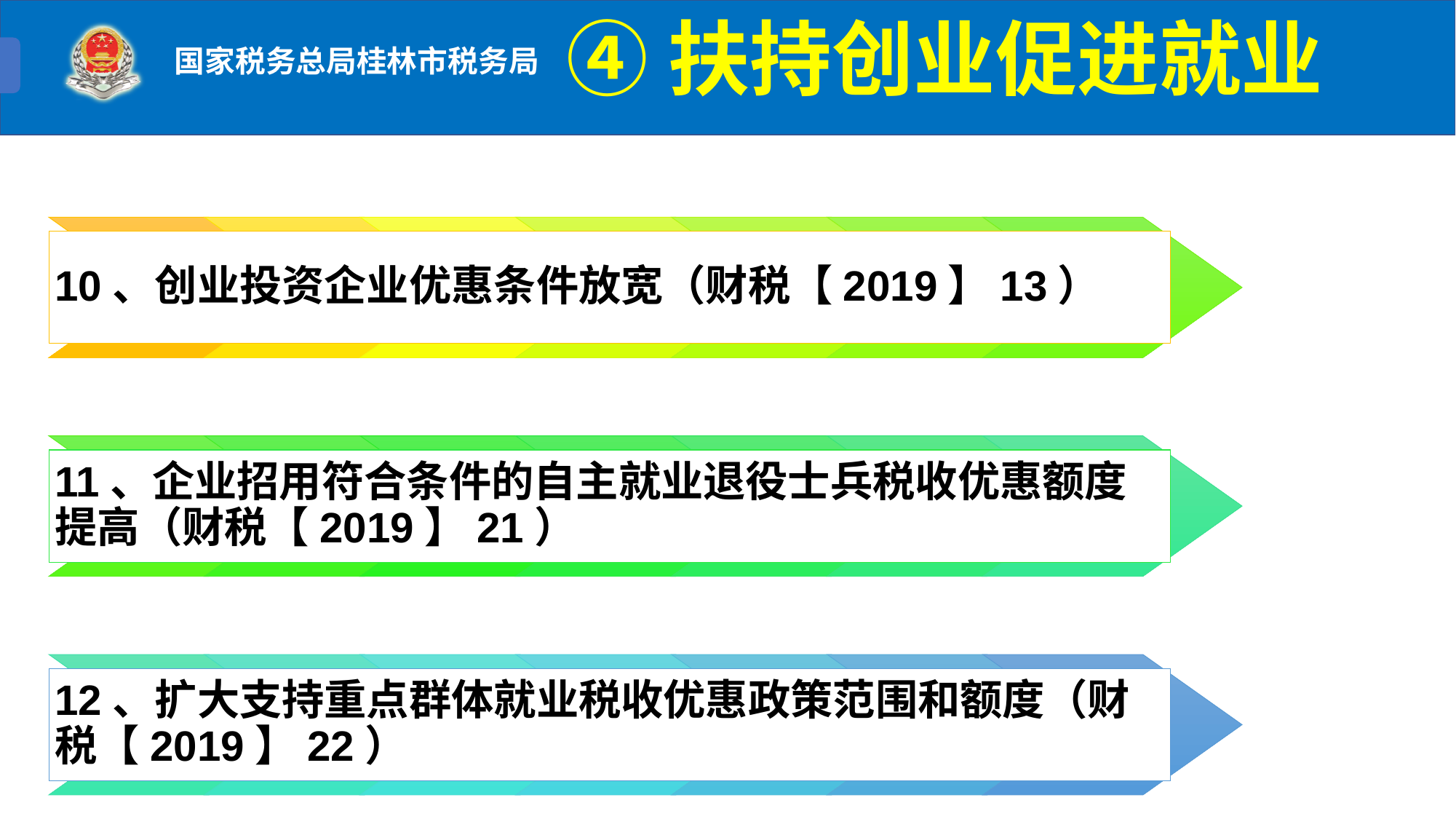

④扶持创业促进就业

10、创业投资企业优惠条件放宽（财税【2019】13）

11、企业招用符合条件的自主就业退役士兵税收优惠额度提高（财税【2019】21）

12、扩大支持重点群体就业税收优惠政策范围和额度（财税【2019】22）